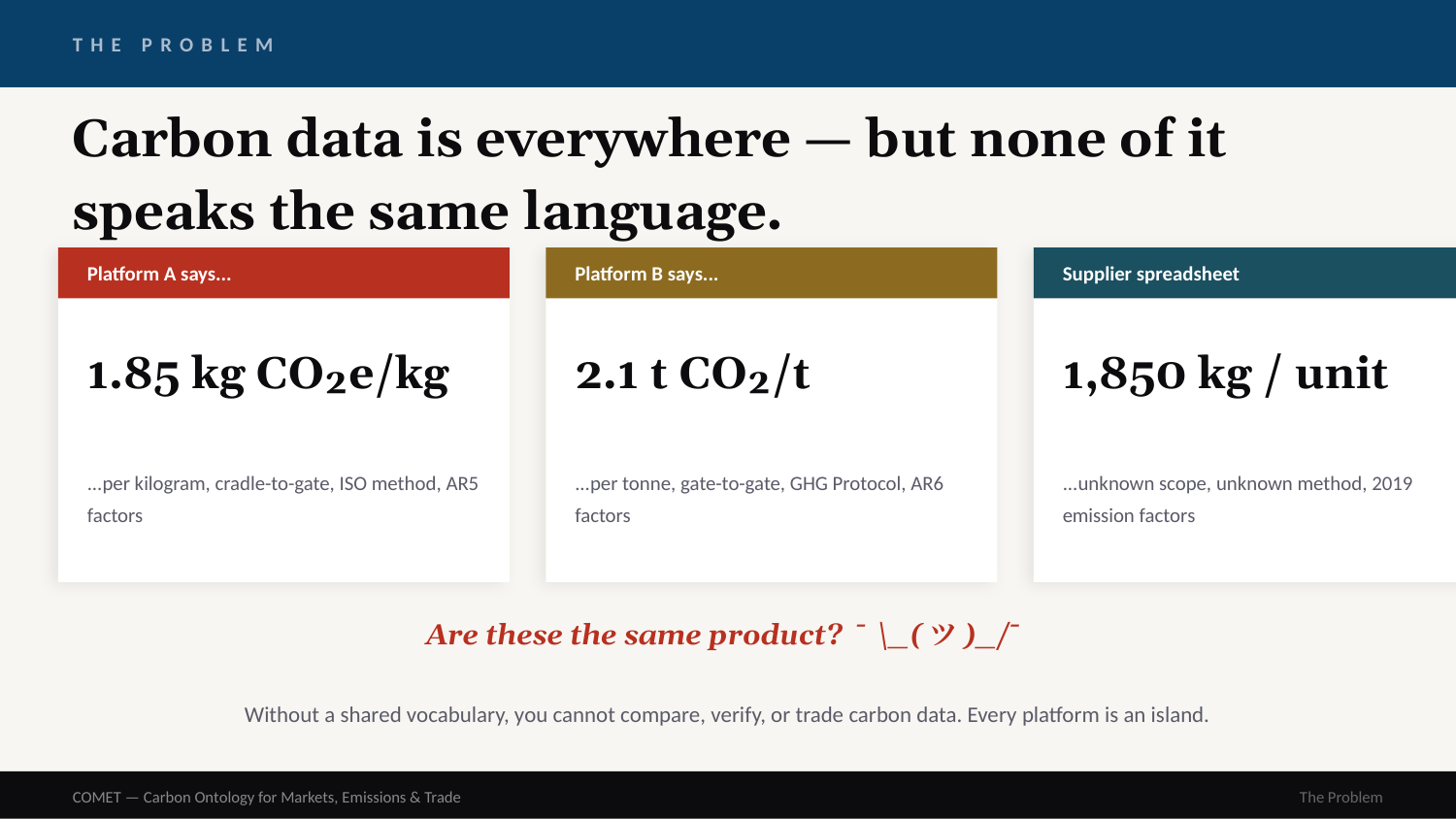

THE PROBLEM
Carbon data is everywhere — but none of it speaks the same language.

Platform A says...
Platform B says...
Supplier spreadsheet
1.85 kg CO₂e/kg
2.1 t CO₂/t
1,850 kg / unit
...per kilogram, cradle-to-gate, ISO method, AR5 factors
...per tonne, gate-to-gate, GHG Protocol, AR6 factors
...unknown scope, unknown method, 2019 emission factors
Are these the same product?  ¯\_(ツ)_/¯
Without a shared vocabulary, you cannot compare, verify, or trade carbon data. Every platform is an island.

COMET — Carbon Ontology for Markets, Emissions & Trade
The Problem